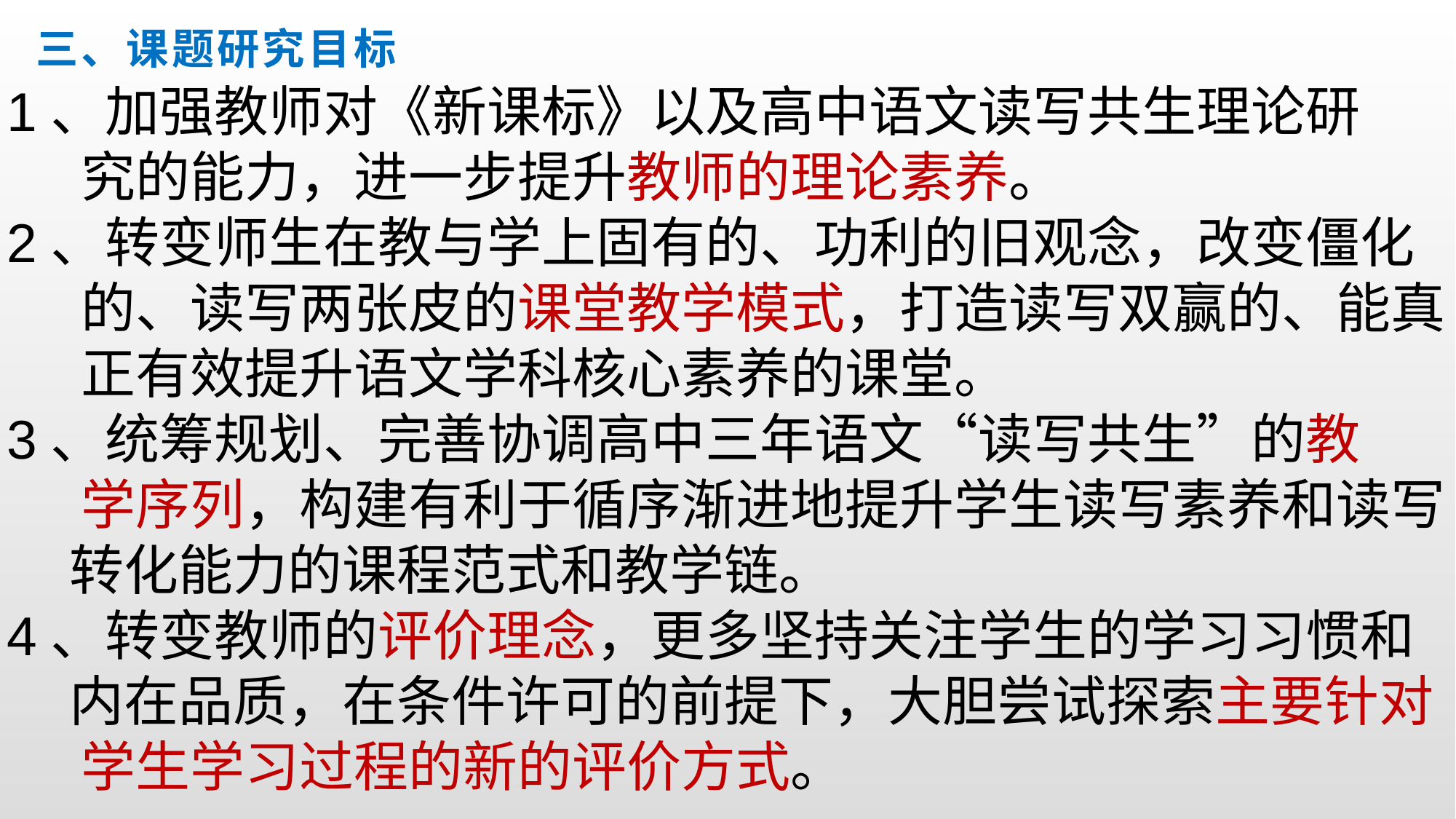

# 三、课题研究目标
1、加强教师对《新课标》以及高中语文读写共生理论研
     究的能力，进一步提升教师的理论素养。
2、转变师生在教与学上固有的、功利的旧观念，改变僵化
     的、读写两张皮的课堂教学模式，打造读写双赢的、能真
     正有效提升语文学科核心素养的课堂。
3、统筹规划、完善协调高中三年语文“读写共生”的教
     学序列，构建有利于循序渐进地提升学生读写素养和读写
    转化能力的课程范式和教学链。
4、转变教师的评价理念，更多坚持关注学生的学习习惯和
    内在品质，在条件许可的前提下，大胆尝试探索主要针对
     学生学习过程的新的评价方式。